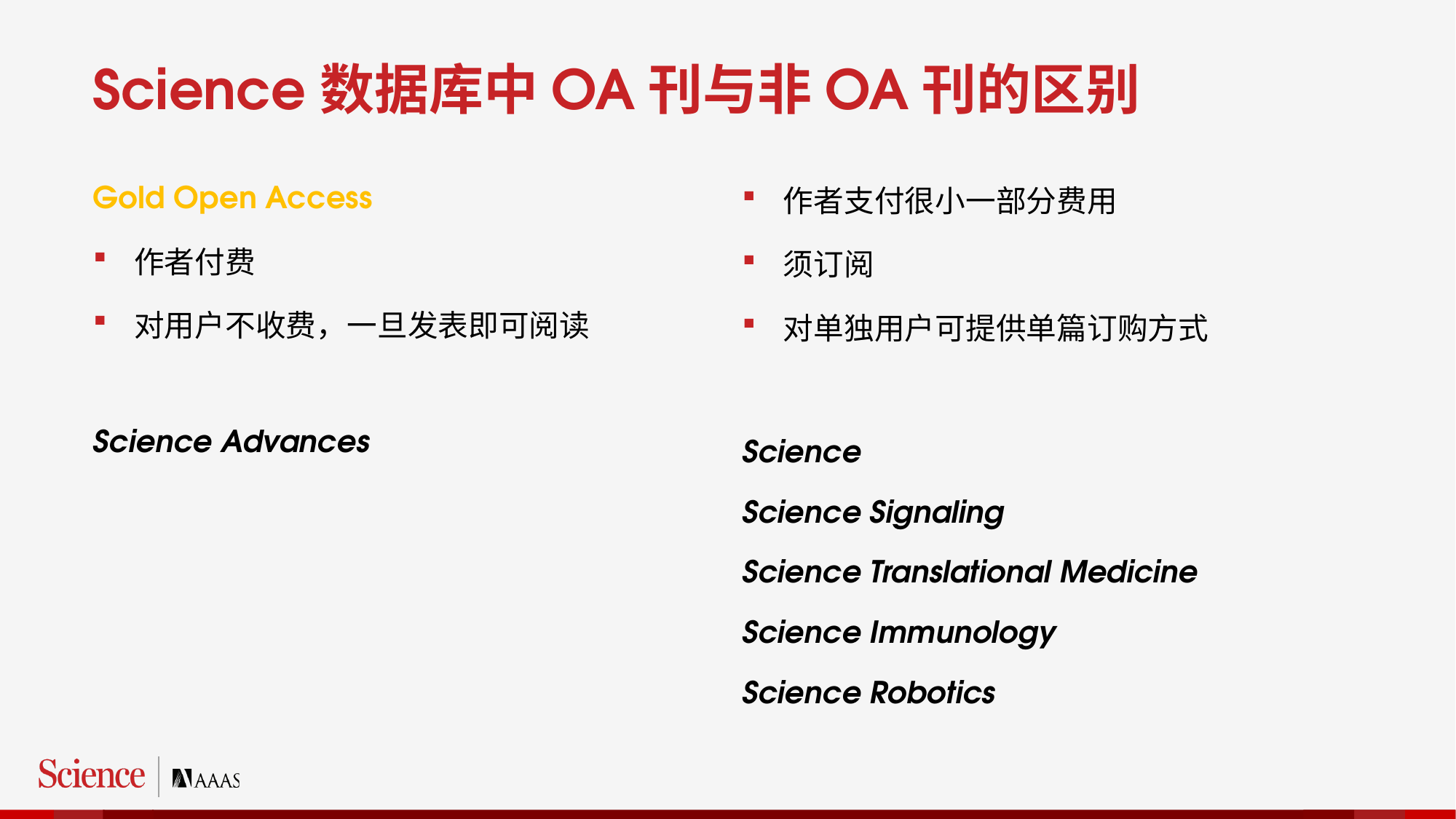

Science数据库中OA刊与非OA刊的区别
作者支付很小一部分费用
须订阅
对单独用户可提供单篇订购方式

Science
Science Signaling
Science Translational Medicine
Science Immunology
Science Robotics

Gold Open Access
作者付费
对用户不收费，一旦发表即可阅读

Science Advances